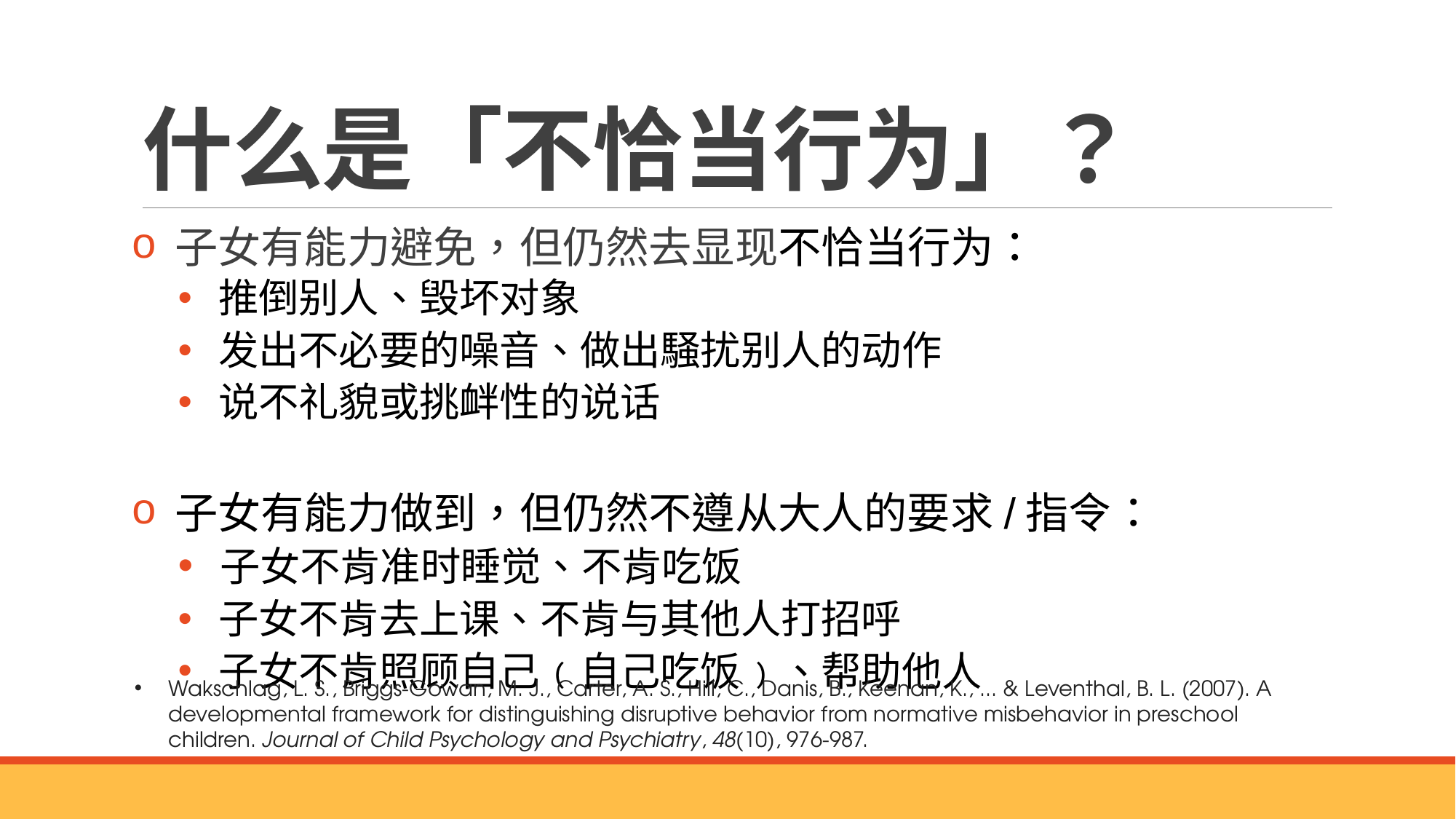

# 什么是「不恰当行为」？
 子女有能力避免，但仍然去显现不恰当行为：
 推倒别人、毁坏对象
 发出不必要的噪音、做出騒扰别人的动作
 说不礼貌或挑衅性的说话

 子女有能力做到，但仍然不遵从大人的要求/指令：
 子女不肯准时睡觉、不肯吃饭
 子女不肯去上课、不肯与其他人打招呼
 子女不肯照顾自己﹙自己吃饭﹚、帮助他人

Wakschlag, L. S., Briggs‐Gowan, M. J., Carter, A. S., Hill, C., Danis, B., Keenan, K., ... & Leventhal, B. L. (2007). A developmental framework for distinguishing disruptive behavior from normative misbehavior in preschool children. Journal of Child Psychology and Psychiatry, 48(10), 976-987.